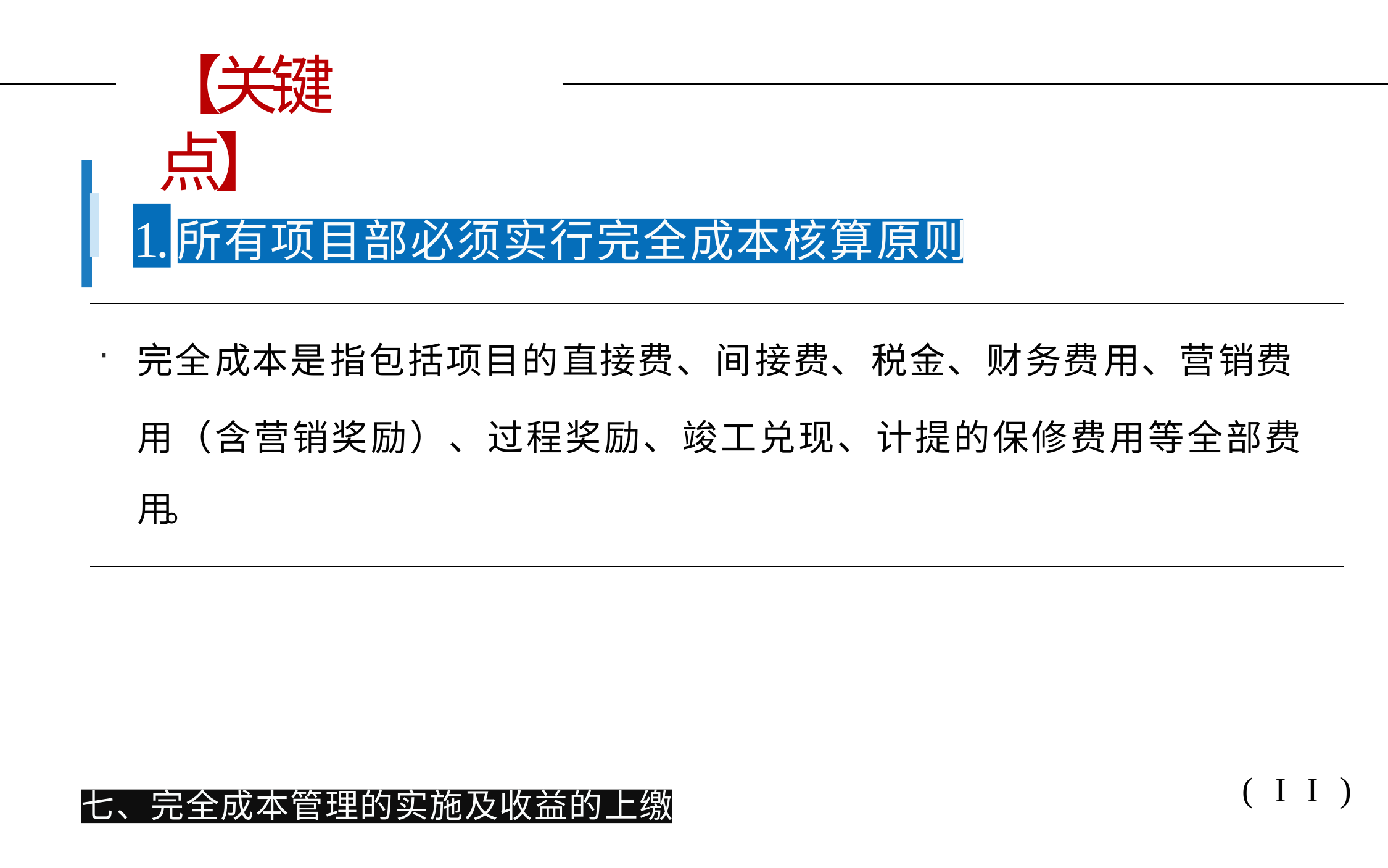

# 【关键点】

I
1.
所有项目部必须实行完全成本核算原则

完全成本是指包括项目的直接费、间接费、税金、财务费用、营销费
用（含营销奖励）、过程奖励、竣工兑现、计提的保修费用等全部费 用。

(II)
七、完全成本管理的实施及收益的上缴